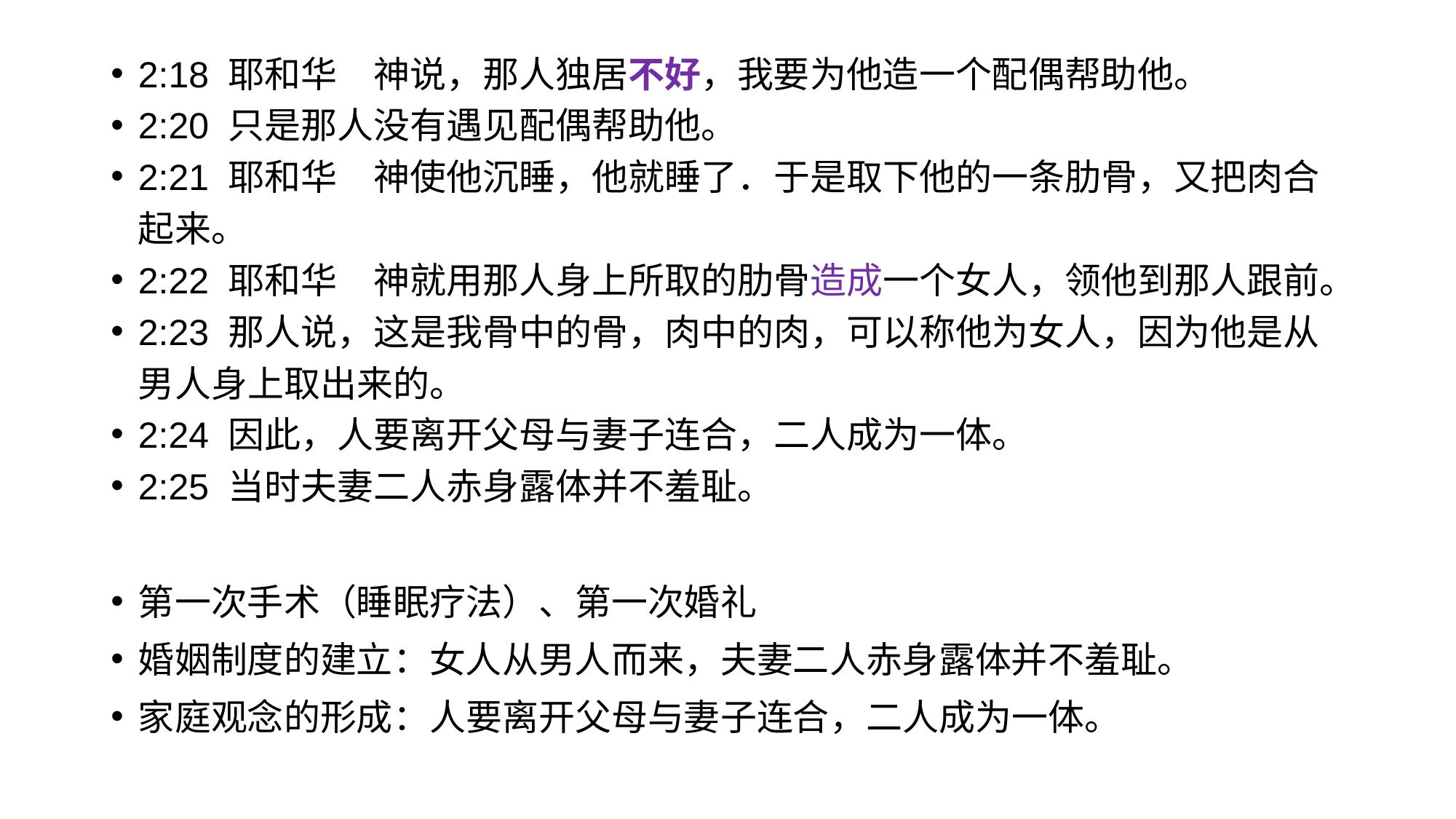

2:18 耶和华　神说，那人独居不好，我要为他造一个配偶帮助他。
2:20 只是那人没有遇见配偶帮助他。
2:21 耶和华　神使他沉睡，他就睡了．于是取下他的一条肋骨，又把肉合起来。
2:22 耶和华　神就用那人身上所取的肋骨造成一个女人，领他到那人跟前。
2:23 那人说，这是我骨中的骨，肉中的肉，可以称他为女人，因为他是从男人身上取出来的。
2:24 因此，人要离开父母与妻子连合，二人成为一体。
2:25 当时夫妻二人赤身露体并不羞耻。

第一次手术（睡眠疗法）、第一次婚礼
婚姻制度的建立：女人从男人而来，夫妻二人赤身露体并不羞耻。
家庭观念的形成：人要离开父母与妻子连合，二人成为一体。